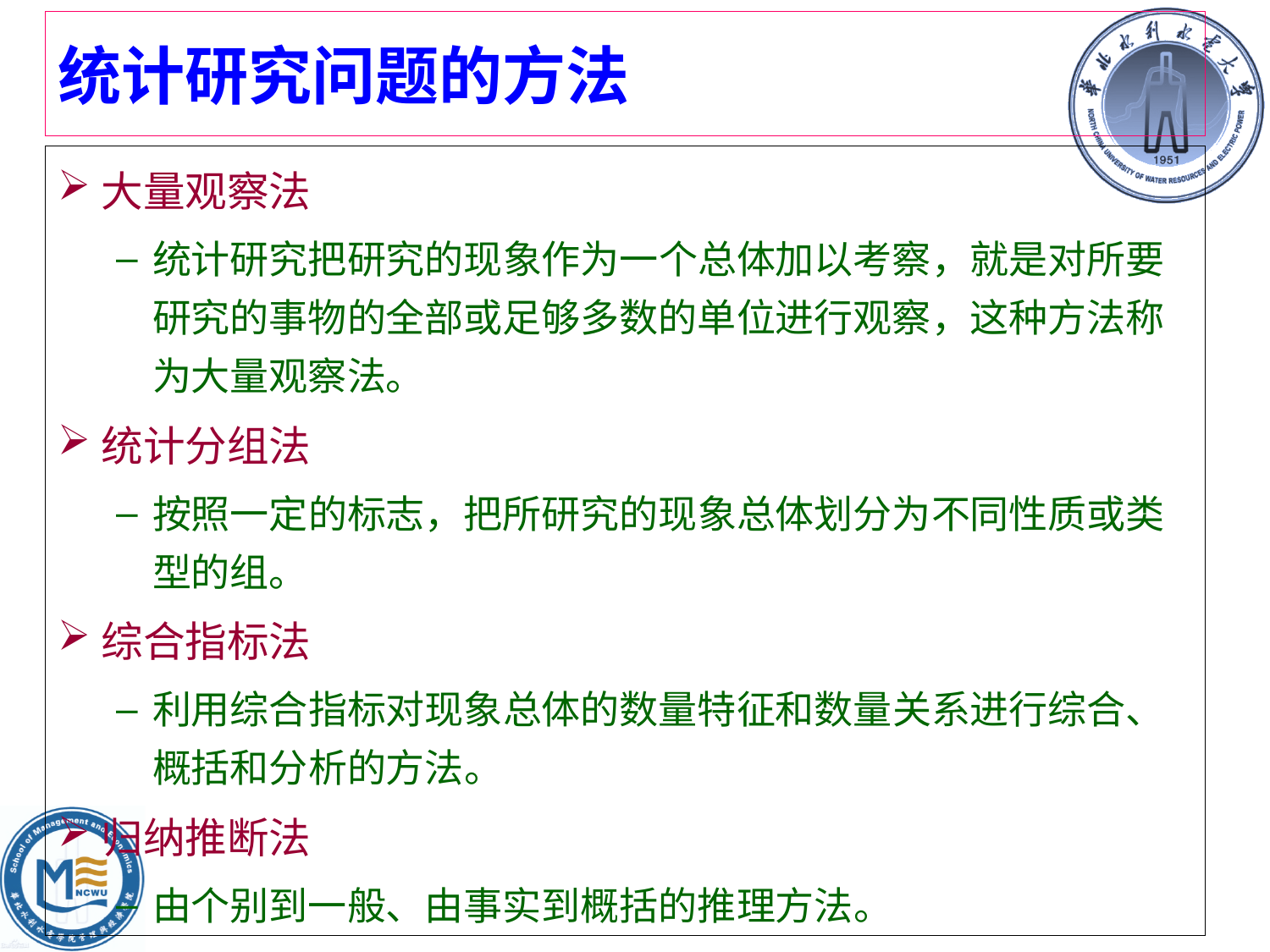

# 统计研究问题的方法
大量观察法
统计研究把研究的现象作为一个总体加以考察，就是对所要研究的事物的全部或足够多数的单位进行观察，这种方法称为大量观察法。
统计分组法
按照一定的标志，把所研究的现象总体划分为不同性质或类型的组。
综合指标法
利用综合指标对现象总体的数量特征和数量关系进行综合、概括和分析的方法。
归纳推断法
由个别到一般、由事实到概括的推理方法。